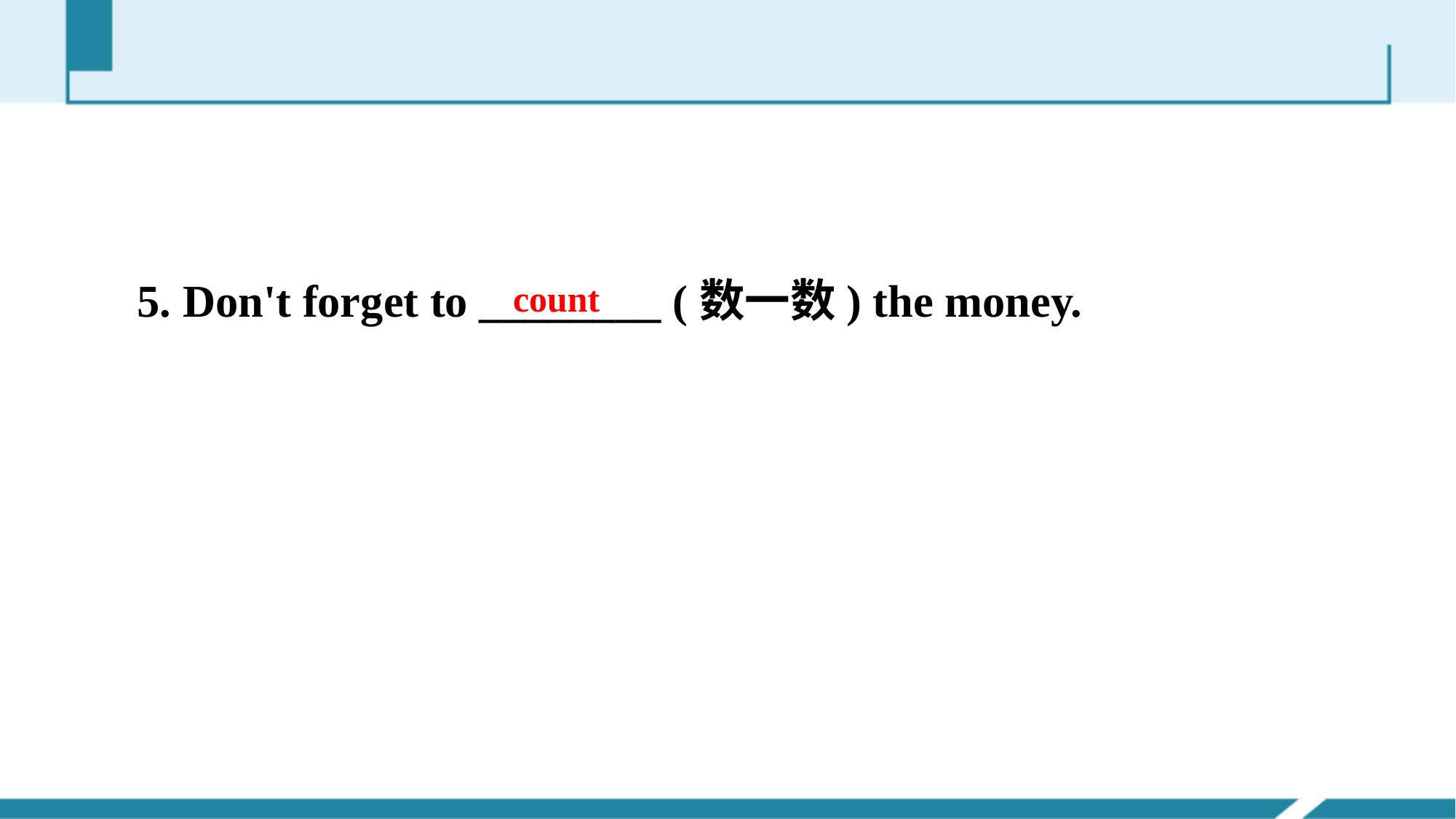

5. Don't forget to ________ (数一数) the money.
count